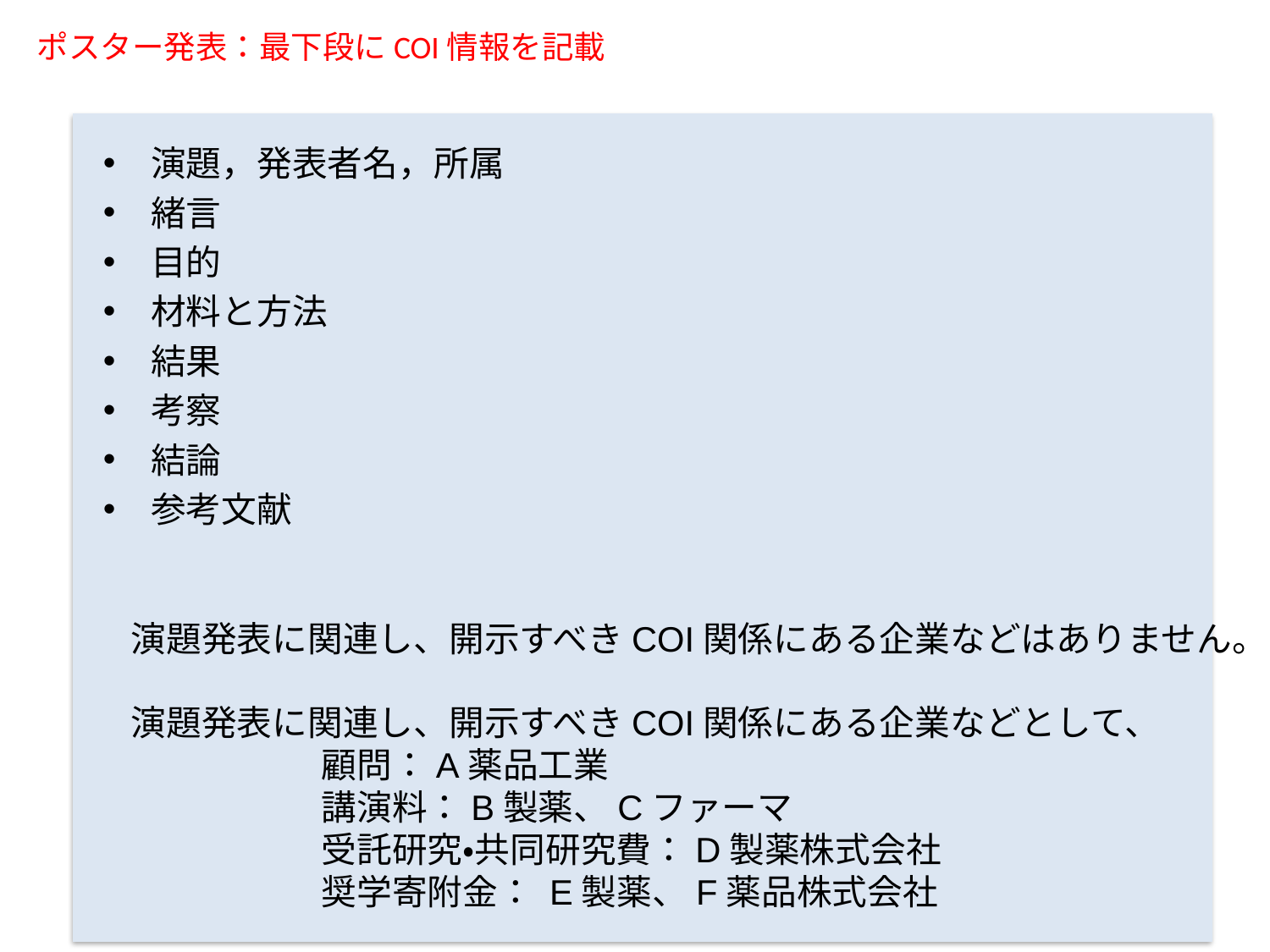

ポスター発表：最下段にCOI情報を記載

演題，発表者名，所属
緒言
目的
材料と方法
結果
考察
結論
参考文献
演題発表に関連し、開示すべきCOI関係にある企業などはありません。

演題発表に関連し、開示すべきCOI関係にある企業などとして、
顧問：A薬品工業
講演料：B製薬、Cファーマ
受託研究・共同研究費：D製薬株式会社
奨学寄附金： E製薬、F薬品株式会社